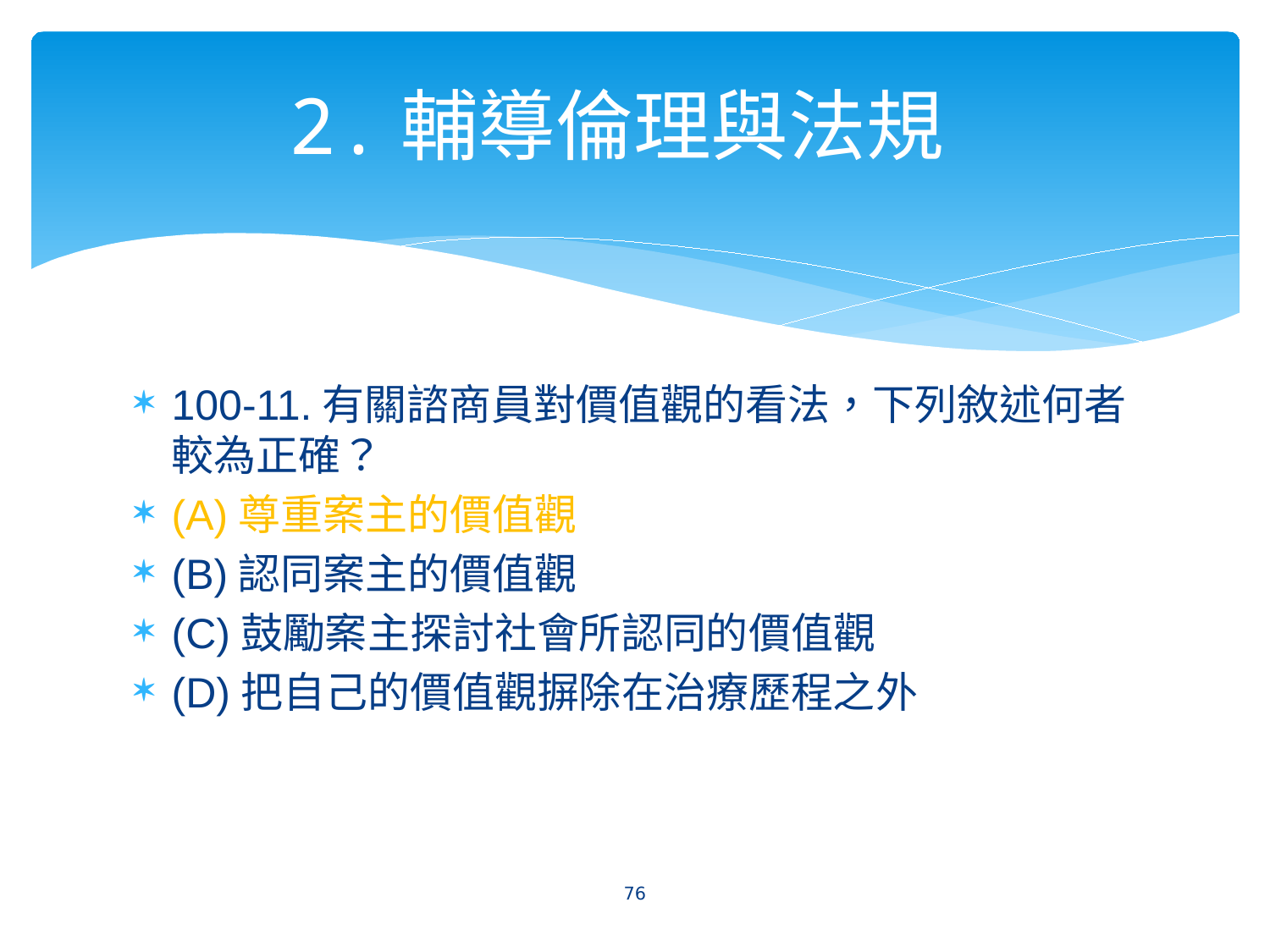

100-11.有關諮商員對價值觀的看法，下列敘述何者較為正確？
(A)尊重案主的價值觀
(B)認同案主的價值觀
(C)鼓勵案主探討社會所認同的價值觀
(D)把自己的價值觀摒除在治療歷程之外

2.輔導倫理與法規
76